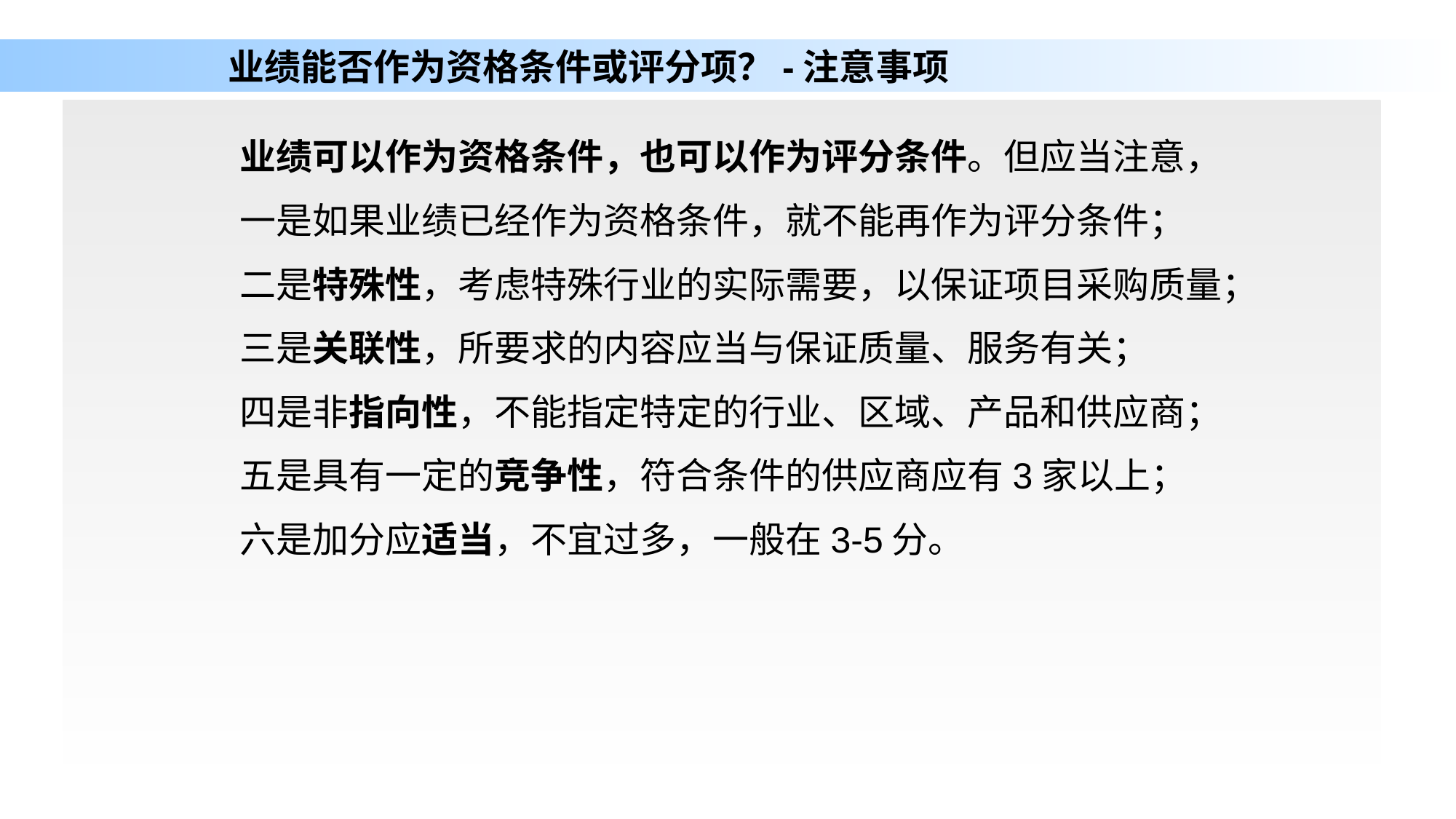

# 业绩能否作为资格条件或评分项？-注意事项
业绩可以作为资格条件，也可以作为评分条件。但应当注意，一是如果业绩已经作为资格条件，就不能再作为评分条件；
二是特殊性，考虑特殊行业的实际需要，以保证项目采购质量；
三是关联性，所要求的内容应当与保证质量、服务有关；
四是非指向性，不能指定特定的行业、区域、产品和供应商；
五是具有一定的竞争性，符合条件的供应商应有3家以上；
六是加分应适当，不宜过多，一般在3-5分。